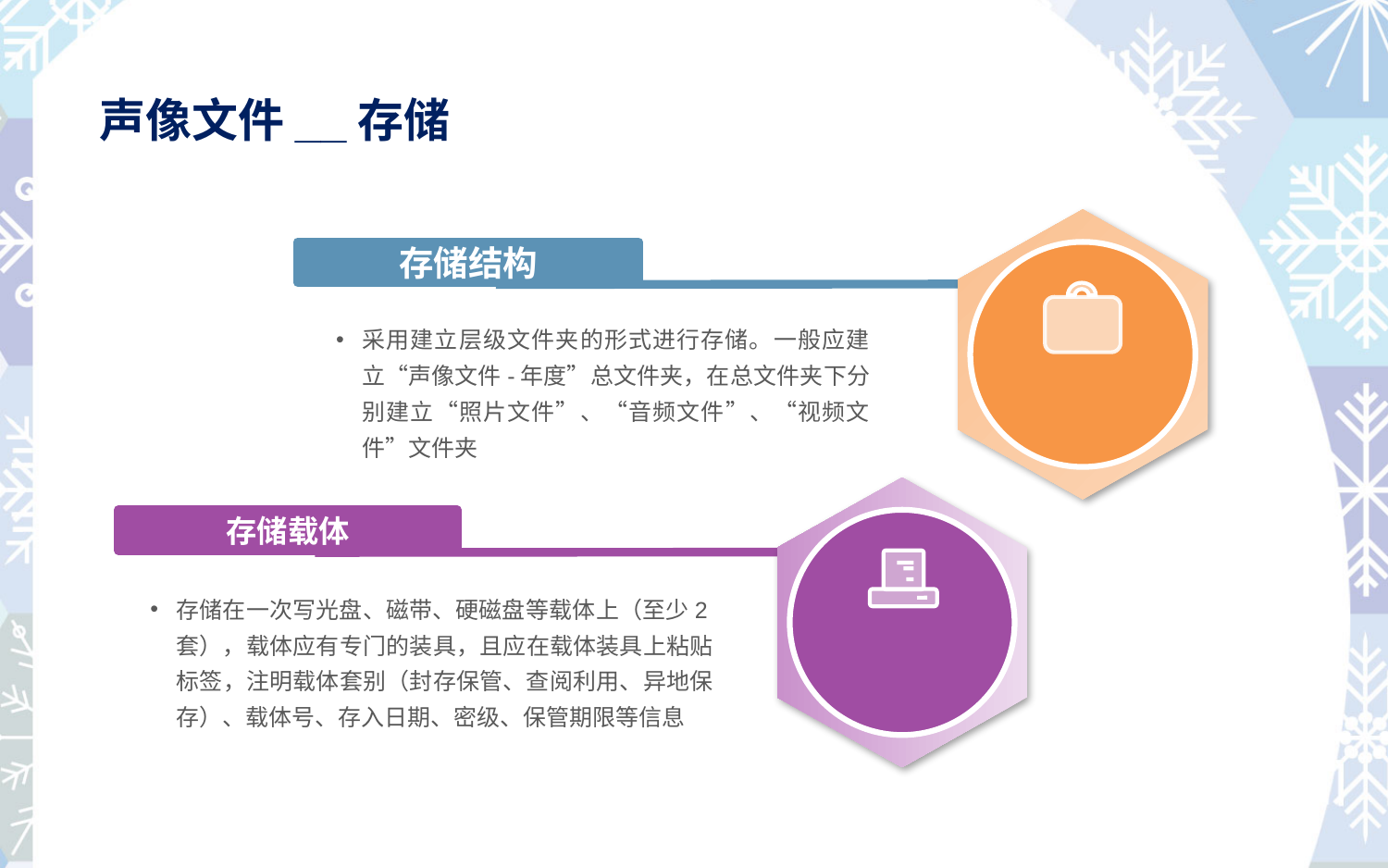

声像文件__存储

存储结构

采用建立层级文件夹的形式进行存储。一般应建立“声像文件-年度”总文件夹，在总文件夹下分别建立“照片文件”、“音频文件”、“视频文件”文件夹

存储载体

存储在一次写光盘、磁带、硬磁盘等载体上（至少2套），载体应有专门的装具，且应在载体装具上粘贴标签，注明载体套别（封存保管、查阅利用、异地保存）、载体号、存入日期、密级、保管期限等信息
PPT模板下载：www.1ppt.com/moban/     行业PPT模板：www.1ppt.com/hangye/
节日PPT模板：www.1ppt.com/jieri/           PPT素材下载：www.1ppt.com/sucai/
PPT背景图片：www.1ppt.com/beijing/      PPT图表下载：www.1ppt.com/tubiao/
优秀PPT下载：www.1ppt.com/xiazai/        PPT教程： www.1ppt.com/powerpoint/
Word教程： www.1ppt.com/word/              Excel教程：www.1ppt.com/excel/
资料下载：www.1ppt.com/ziliao/                PPT课件下载：www.1ppt.com/kejian/
范文下载：www.1ppt.com/fanwen/             试卷下载：www.1ppt.com/shiti/
教案下载：www.1ppt.com/jiaoan/